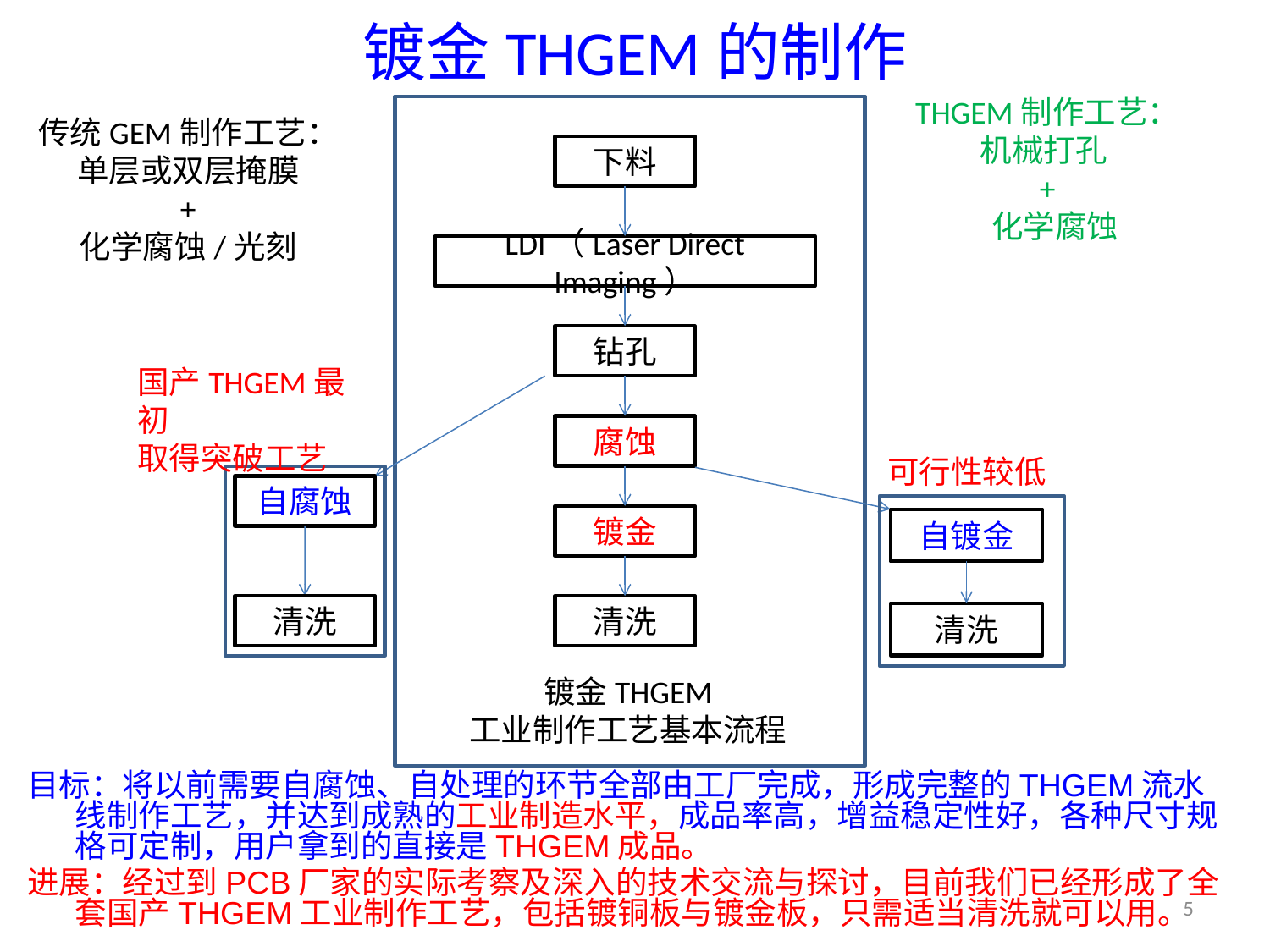

# 镀金THGEM的制作
THGEM制作工艺：
机械打孔
+
 化学腐蚀

下料
LDI（Laser Direct Imaging）
钻孔
腐蚀
镀金
清洗
镀金THGEM
工业制作工艺基本流程
传统GEM制作工艺：
单层或双层掩膜
+
化学腐蚀/光刻

国产THGEM最初
取得突破工艺

自腐蚀
清洗
可行性较低
自镀金
清洗

目标：将以前需要自腐蚀、自处理的环节全部由工厂完成，形成完整的THGEM流水线制作工艺，并达到成熟的工业制造水平，成品率高，增益稳定性好，各种尺寸规格可定制，用户拿到的直接是THGEM成品。
进展：经过到PCB厂家的实际考察及深入的技术交流与探讨，目前我们已经形成了全套国产THGEM工业制作工艺，包括镀铜板与镀金板，只需适当清洗就可以用。
5